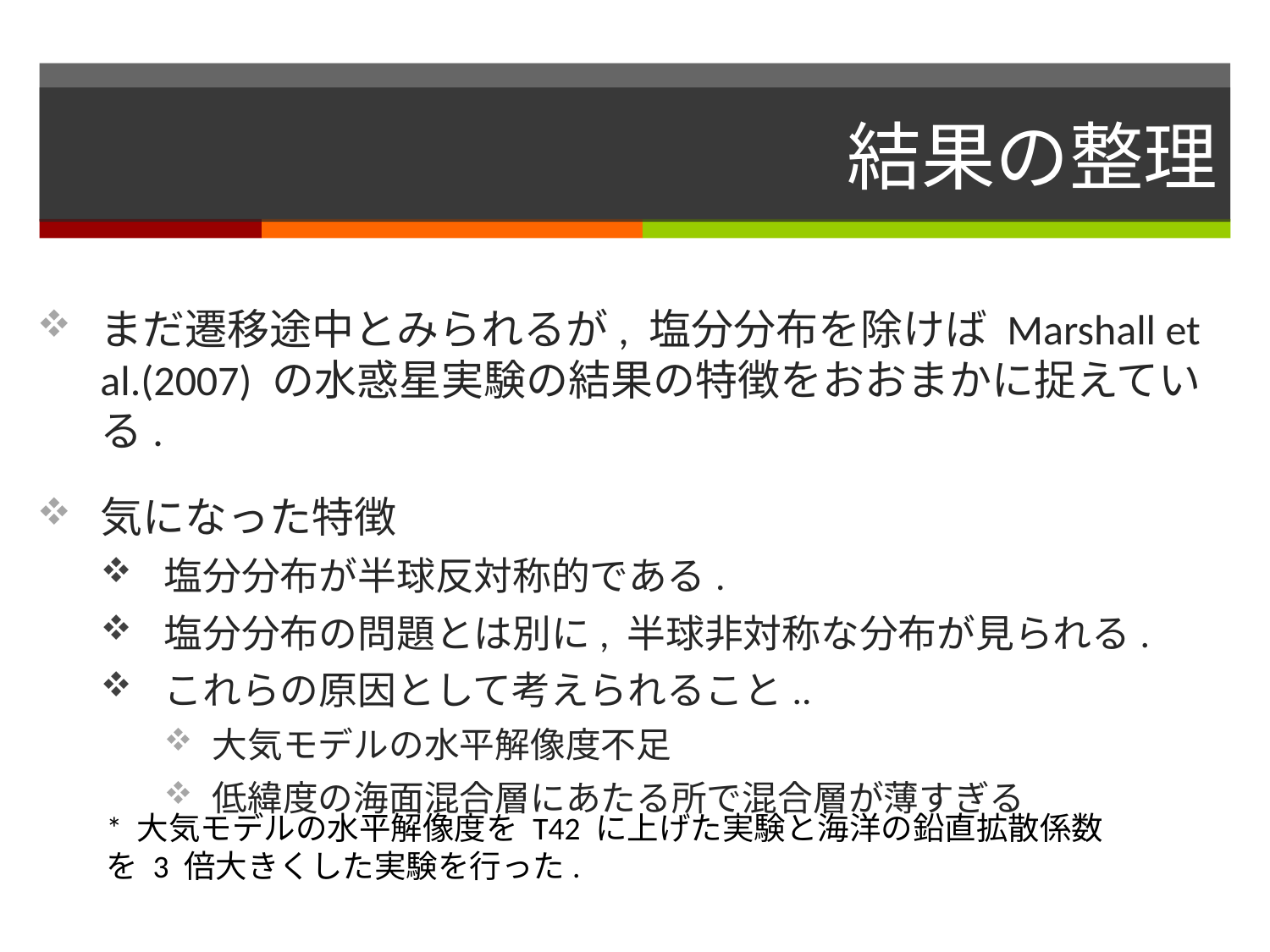

# 結果の整理
まだ遷移途中とみられるが, 塩分分布を除けば Marshall et al.(2007) の水惑星実験の結果の特徴をおおまかに捉えている.
気になった特徴
塩分分布が半球反対称的である.
塩分分布の問題とは別に, 半球非対称な分布が見られる.
これらの原因として考えられること..
大気モデルの水平解像度不足
低緯度の海面混合層にあたる所で混合層が薄すぎる
* 大気モデルの水平解像度を T42 に上げた実験と海洋の鉛直拡散係数を 3 倍大きくした実験を行った.